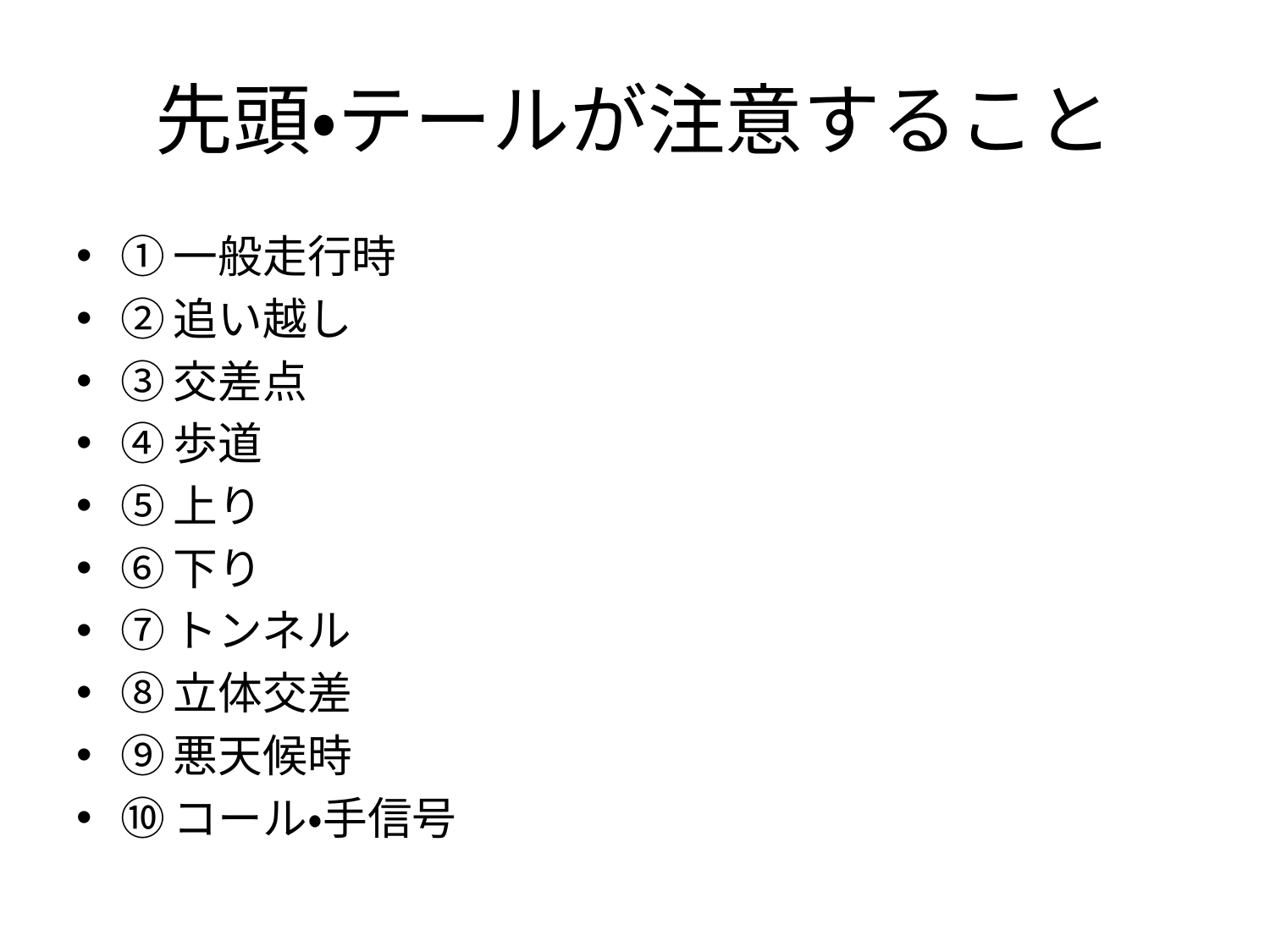

# 先頭・テールが注意すること
①一般走行時
②追い越し
③交差点
④歩道
⑤上り
⑥下り
⑦トンネル
⑧立体交差
⑨悪天候時
⑩コール・手信号